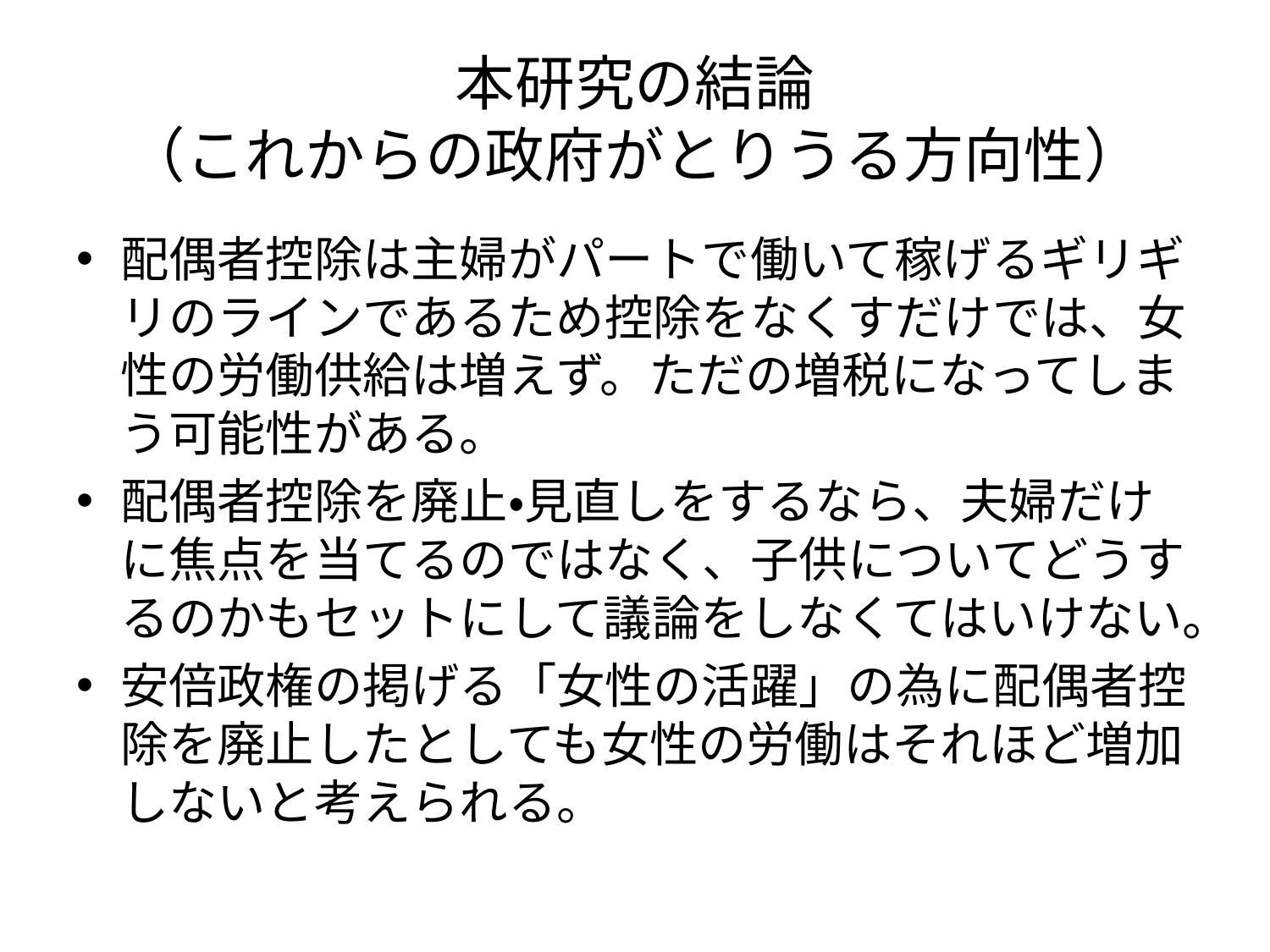

# 本研究の結論 （これからの政府がとりうる方向性）
配偶者控除は主婦がパートで働いて稼げるギリギリのラインであるため控除をなくすだけでは、女性の労働供給は増えず。ただの増税になってしまう可能性がある。
配偶者控除を廃止・見直しをするなら、夫婦だけに焦点を当てるのではなく、子供についてどうするのかもセットにして議論をしなくてはいけない。
安倍政権の掲げる「女性の活躍」の為に配偶者控除を廃止したとしても女性の労働はそれほど増加しないと考えられる。